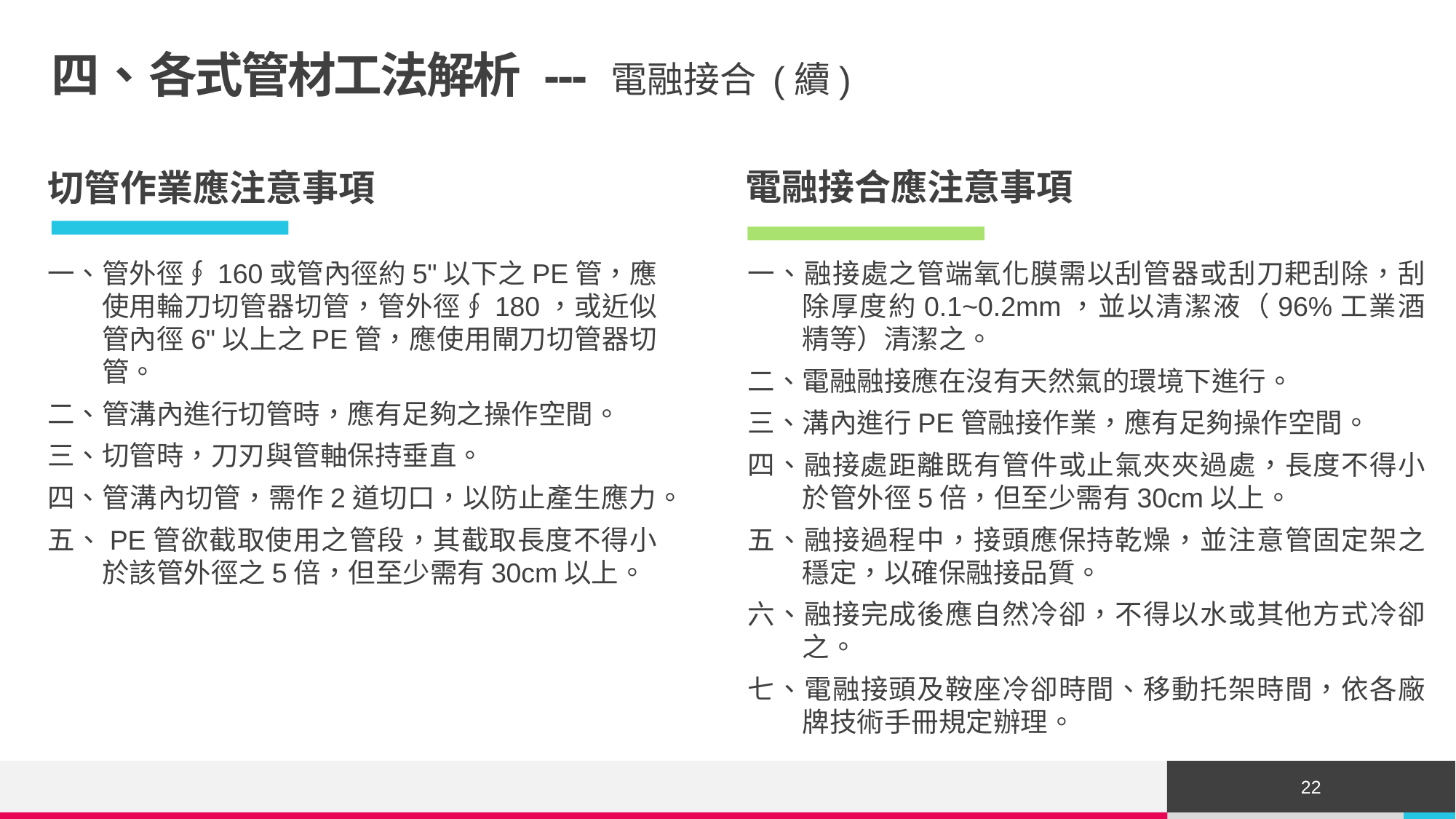

# 四、各式管材工法解析 --- 電融接合 (續)
電融接合應注意事項

切管作業應注意事項

一、管外徑∮160或管內徑約5"以下之PE管，應使用輪刀切管器切管，管外徑∮180，或近似管內徑6"以上之PE管，應使用閘刀切管器切管。
二、管溝內進行切管時，應有足夠之操作空間。
三、切管時，刀刃與管軸保持垂直。
四、管溝內切管，需作2道切口，以防止產生應力。
五、PE管欲截取使用之管段，其截取長度不得小於該管外徑之5倍，但至少需有30cm以上。

一、融接處之管端氧化膜需以刮管器或刮刀耙刮除，刮除厚度約0.1~0.2mm，並以清潔液（96%工業酒精等）清潔之。
二、電融融接應在沒有天然氣的環境下進行。
三、溝內進行PE管融接作業，應有足夠操作空間。
四、融接處距離既有管件或止氣夾夾過處，長度不得小於管外徑5倍，但至少需有30cm以上。
五、融接過程中，接頭應保持乾燥，並注意管固定架之穩定，以確保融接品質。
六、融接完成後應自然冷卻，不得以水或其他方式冷卻之。
七、電融接頭及鞍座冷卻時間、移動托架時間，依各廠牌技術手冊規定辦理。
22